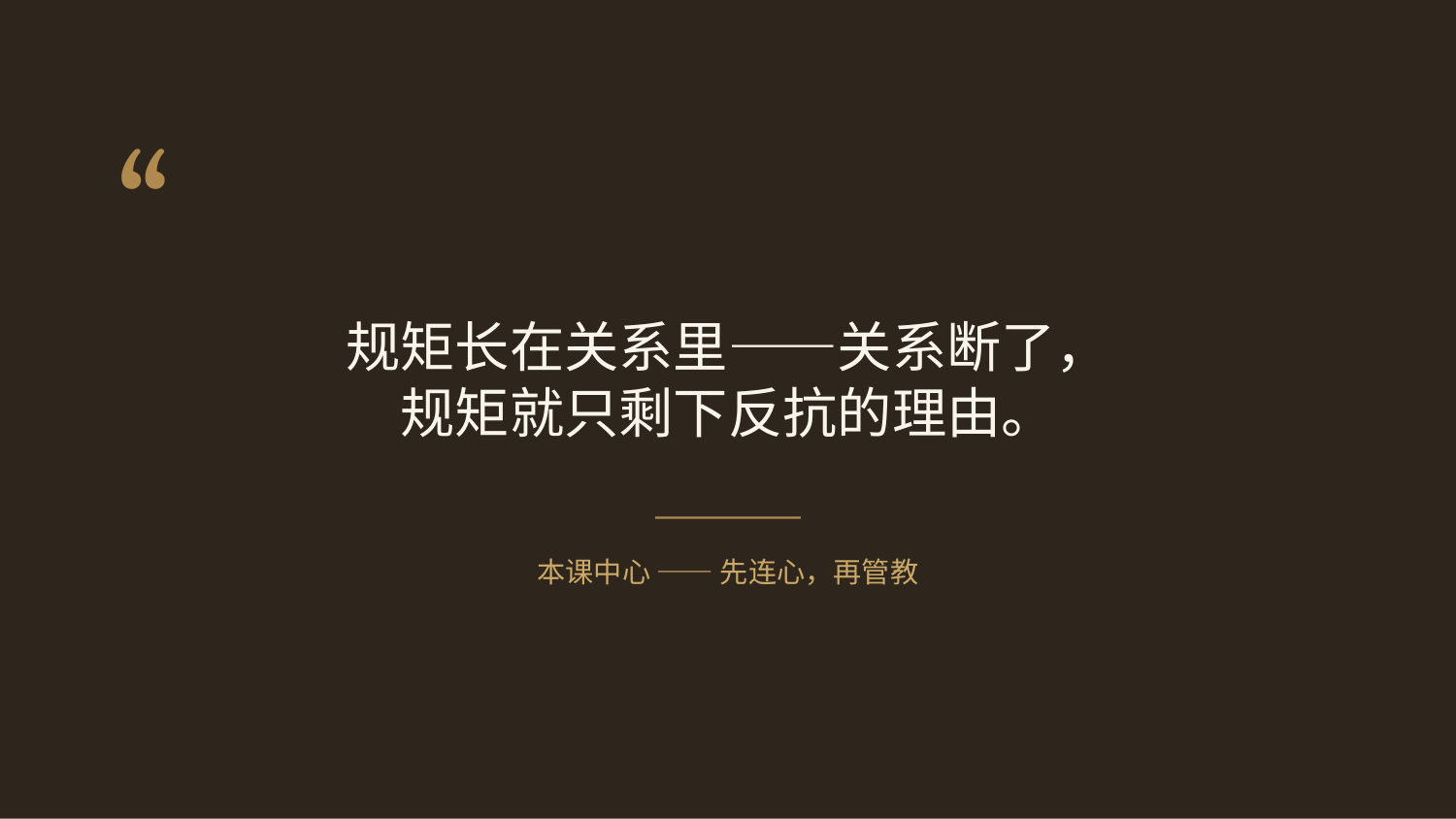

“
规矩长在关系里——关系断了，
规矩就只剩下反抗的理由。

本课中心 —— 先连心，再管教